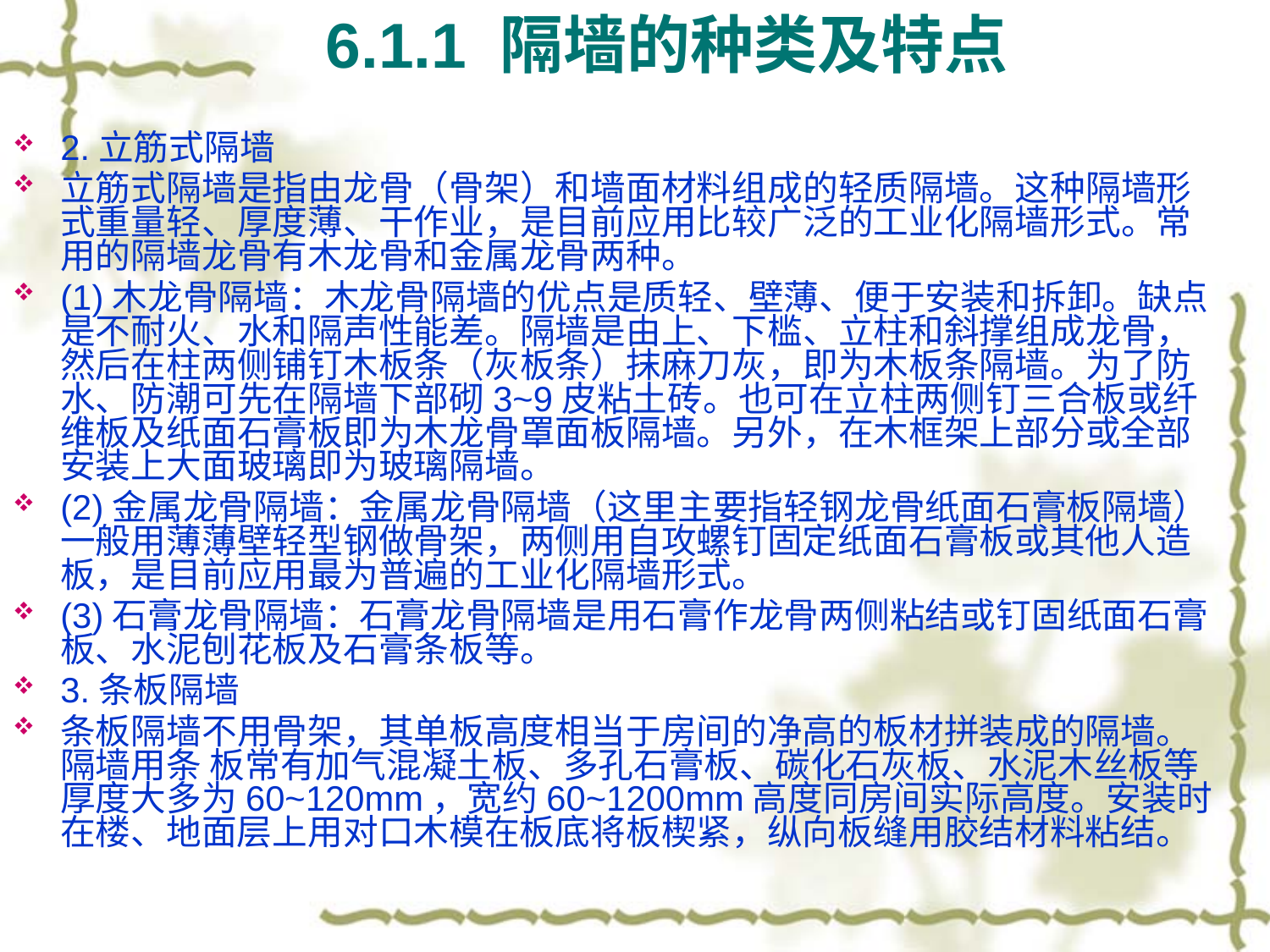

# 6.1.1 隔墙的种类及特点
2.立筋式隔墙
立筋式隔墙是指由龙骨（骨架）和墙面材料组成的轻质隔墙。这种隔墙形式重量轻、厚度薄、干作业，是目前应用比较广泛的工业化隔墙形式。常用的隔墙龙骨有木龙骨和金属龙骨两种。
(1)木龙骨隔墙：木龙骨隔墙的优点是质轻、壁薄、便于安装和拆卸。缺点是不耐火、水和隔声性能差。隔墙是由上、下槛、立柱和斜撑组成龙骨，然后在柱两侧铺钉木板条（灰板条）抹麻刀灰，即为木板条隔墙。为了防水、防潮可先在隔墙下部砌3~9皮粘土砖。也可在立柱两侧钉三合板或纤维板及纸面石膏板即为木龙骨罩面板隔墙。另外，在木框架上部分或全部安装上大面玻璃即为玻璃隔墙。
(2)金属龙骨隔墙：金属龙骨隔墙（这里主要指轻钢龙骨纸面石膏板隔墙）一般用薄薄壁轻型钢做骨架，两侧用自攻螺钉固定纸面石膏板或其他人造板，是目前应用最为普遍的工业化隔墙形式。
(3)石膏龙骨隔墙：石膏龙骨隔墙是用石膏作龙骨两侧粘结或钉固纸面石膏板、水泥刨花板及石膏条板等。
3.条板隔墙
条板隔墙不用骨架，其单板高度相当于房间的净高的板材拼装成的隔墙。隔墙用条 板常有加气混凝土板、多孔石膏板、碳化石灰板、水泥木丝板等厚度大多为60~120mm，宽约60~1200mm高度同房间实际高度。安装时在楼、地面层上用对口木模在板底将板楔紧，纵向板缝用胶结材料粘结。